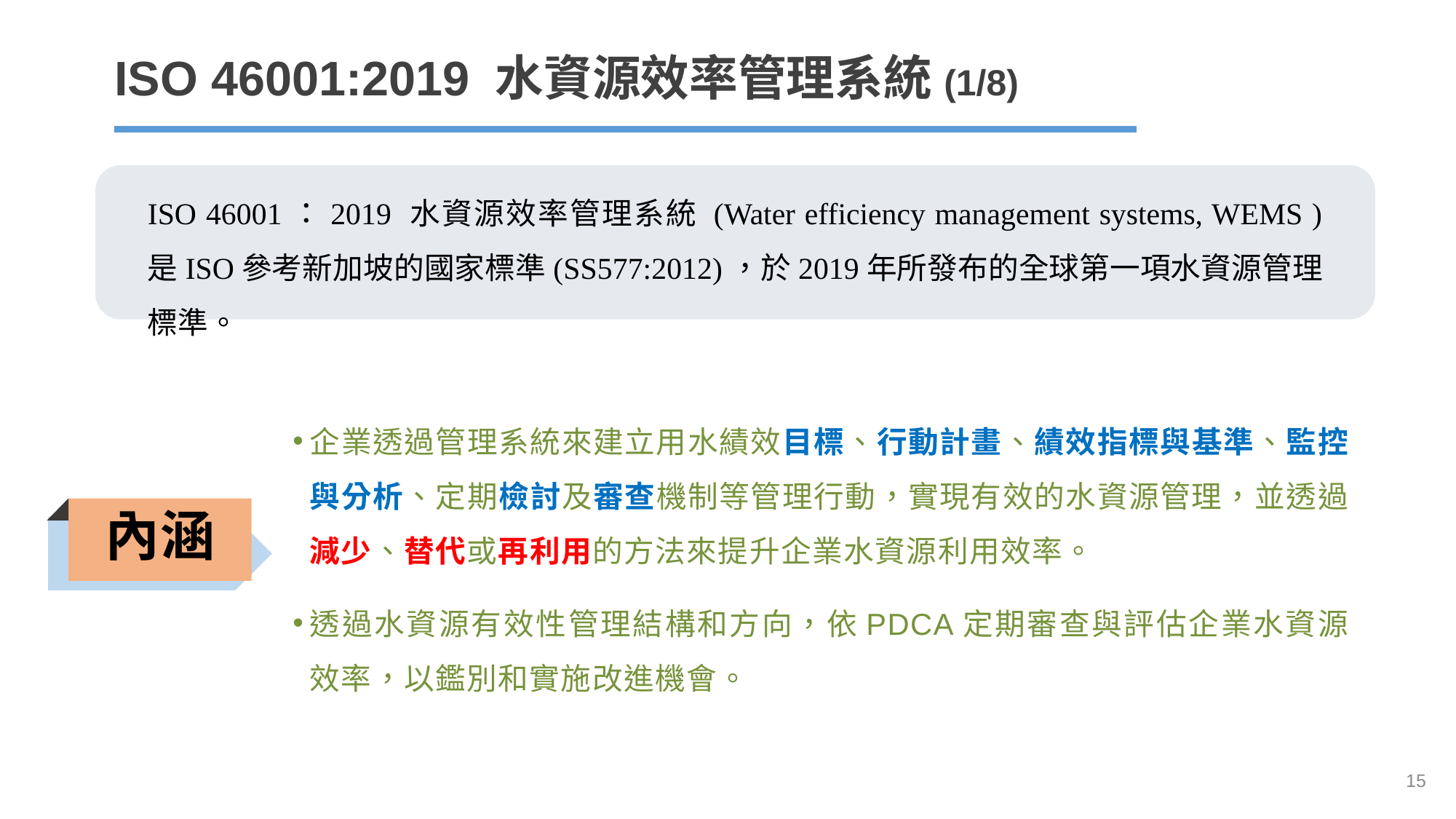

ISO 46001:2019 水資源效率管理系統(1/8)

ISO 46001：2019 水資源效率管理系統 (Water efficiency management systems, WEMS ) 是ISO參考新加坡的國家標準(SS577:2012)，於2019年所發布的全球第一項水資源管理標準。
企業透過管理系統來建立用水績效目標、行動計畫、績效指標與基準、監控與分析、定期檢討及審查機制等管理行動，實現有效的水資源管理，並透過減少、替代或再利用的方法來提升企業水資源利用效率。
透過水資源有效性管理結構和方向，依PDCA定期審查與評估企業水資源效率，以鑑別和實施改進機會。
內涵

15